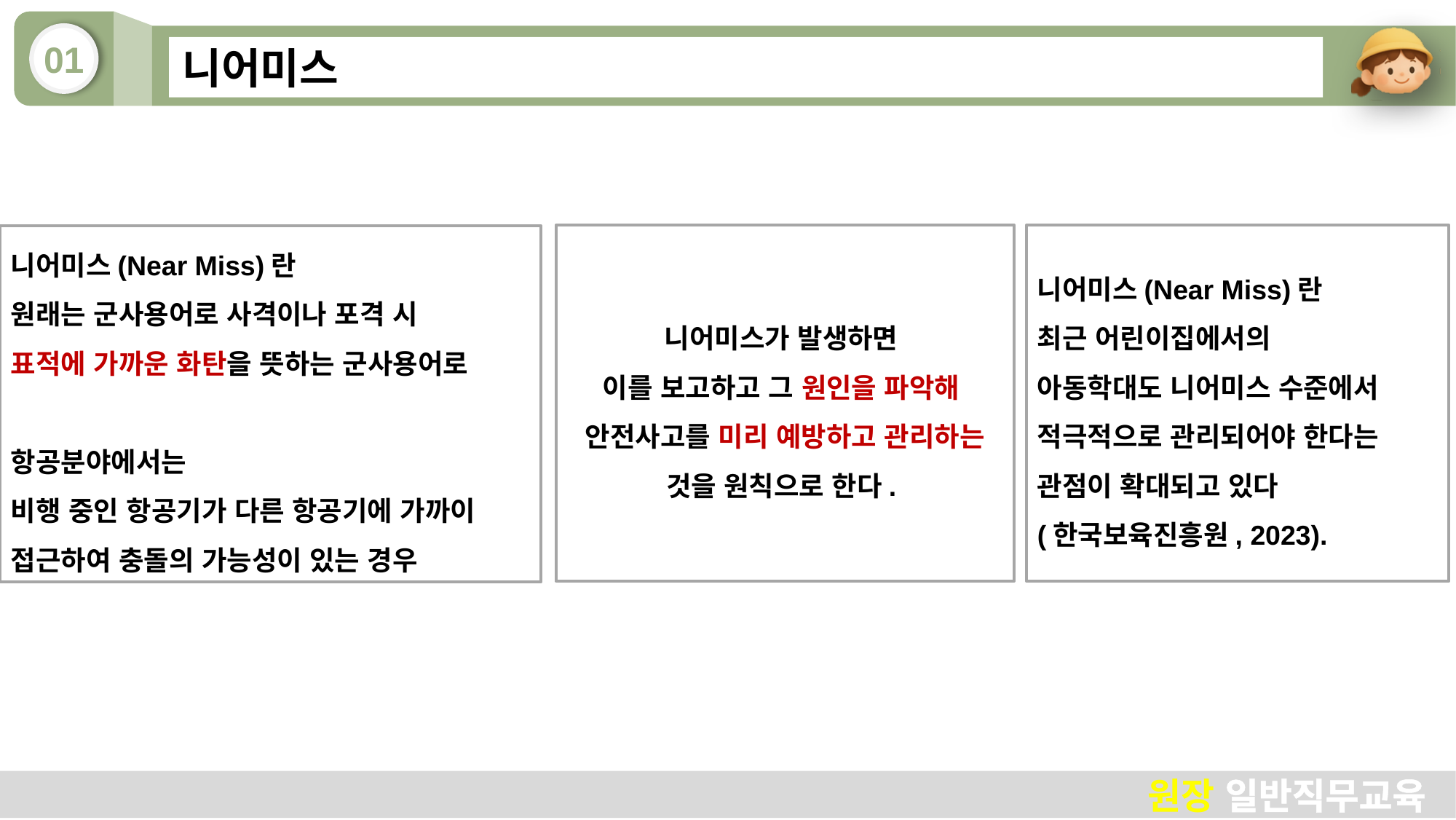

# 니어미스
니어미스(Near Miss)란
최근 어린이집에서의
아동학대도 니어미스 수준에서 적극적으로 관리되어야 한다는 관점이 확대되고 있다
(한국보육진흥원, 2023).
니어미스가 발생하면
이를 보고하고 그 원인을 파악해
안전사고를 미리 예방하고 관리하는 것을 원칙으로 한다.
니어미스(Near Miss)란
원래는 군사용어로 사격이나 포격 시
표적에 가까운 화탄을 뜻하는 군사용어로

항공분야에서는
비행 중인 항공기가 다른 항공기에 가까이 접근하여 충돌의 가능성이 있는 경우